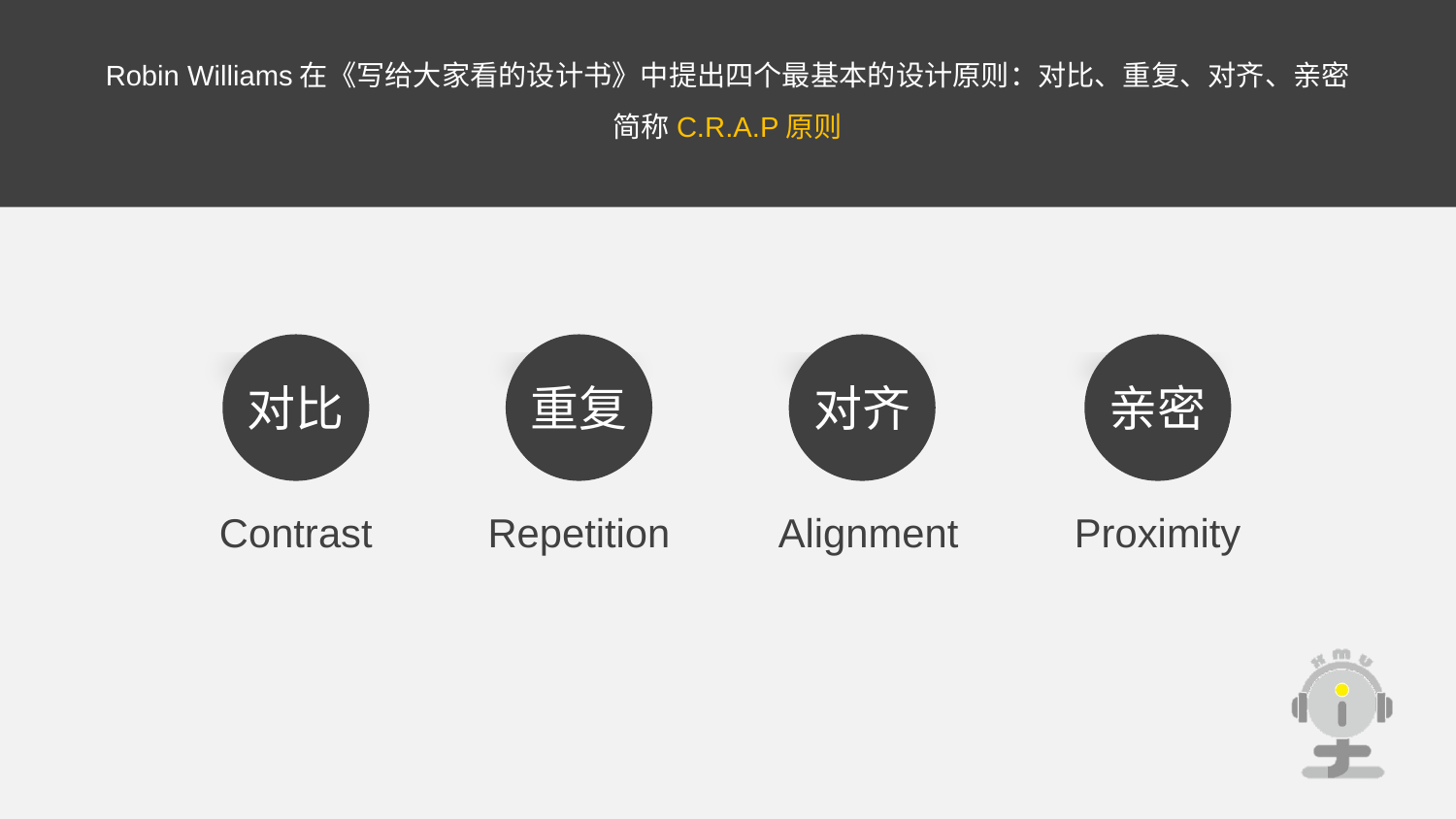

Robin Williams在《写给大家看的设计书》中提出四个最基本的设计原则：对比、重复、对齐、亲密
简称C.R.A.P原则

重复
Repetition

对齐
Alignment

亲密
Proximity
对比
Contrast